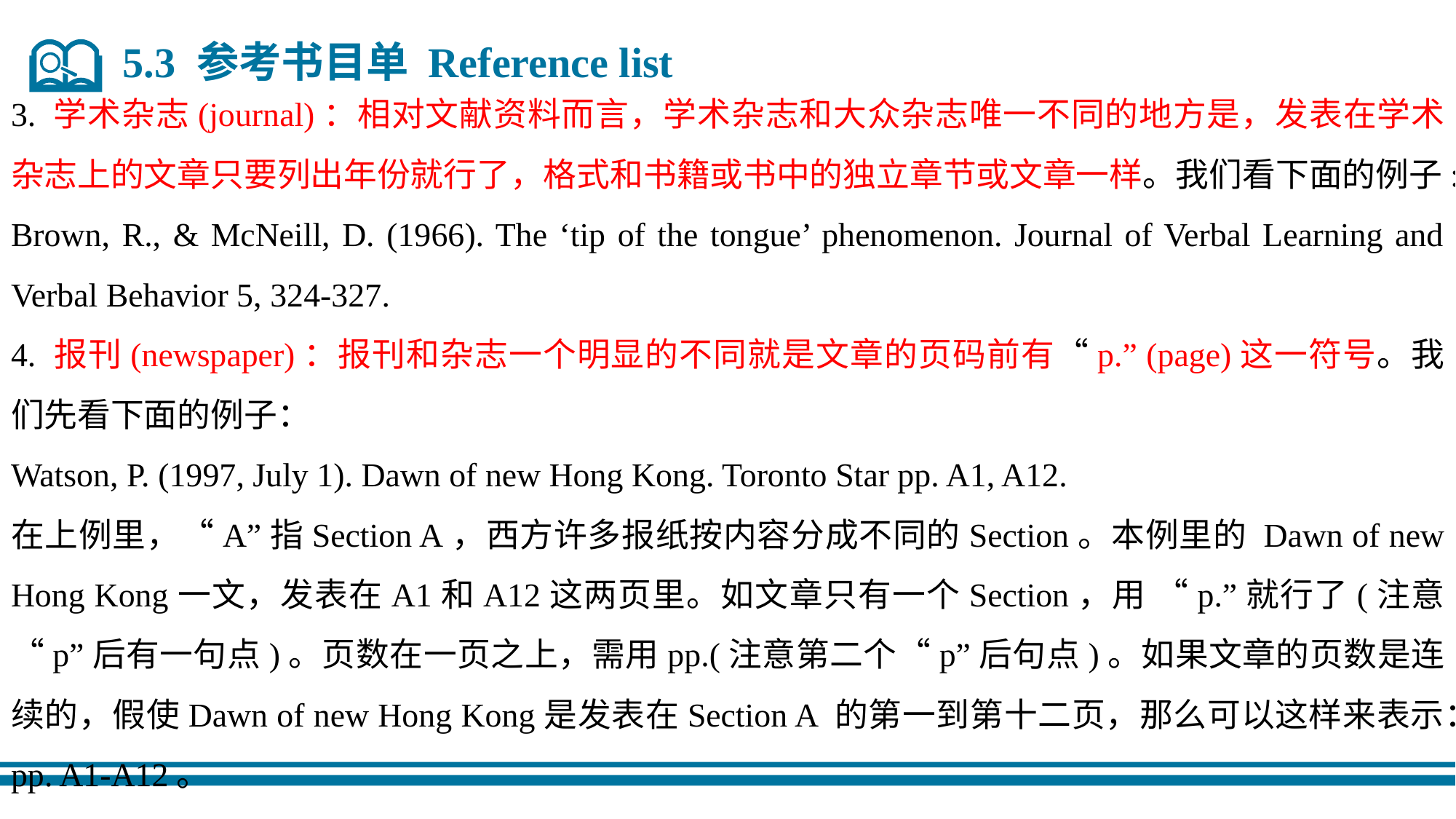

5.3 参考书目单 Reference list
3. 学术杂志(journal)：相对文献资料而言，学术杂志和大众杂志唯一不同的地方是，发表在学术杂志上的文章只要列出年份就行了，格式和书籍或书中的独立章节或文章一样。我们看下面的例子:
Brown, R., & McNeill, D. (1966). The ‘tip of the tongue’ phenomenon. Journal of Verbal Learning and Verbal Behavior 5, 324-327.
4. 报刊(newspaper)：报刊和杂志一个明显的不同就是文章的页码前有“p.” (page)这一符号。我们先看下面的例子：
Watson, P. (1997, July 1). Dawn of new Hong Kong. Toronto Star pp. A1, A12.
在上例里，“A”指Section A，西方许多报纸按内容分成不同的Section。本例里的 Dawn of new Hong Kong一文，发表在A1和A12这两页里。如文章只有一个Section，用 “p.”就行了(注意“p”后有一句点)。页数在一页之上，需用pp.(注意第二个“p”后句点)。如果文章的页数是连续的，假使Dawn of new Hong Kong是发表在Section A 的第一到第十二页，那么可以这样来表示：pp. A1-A12。